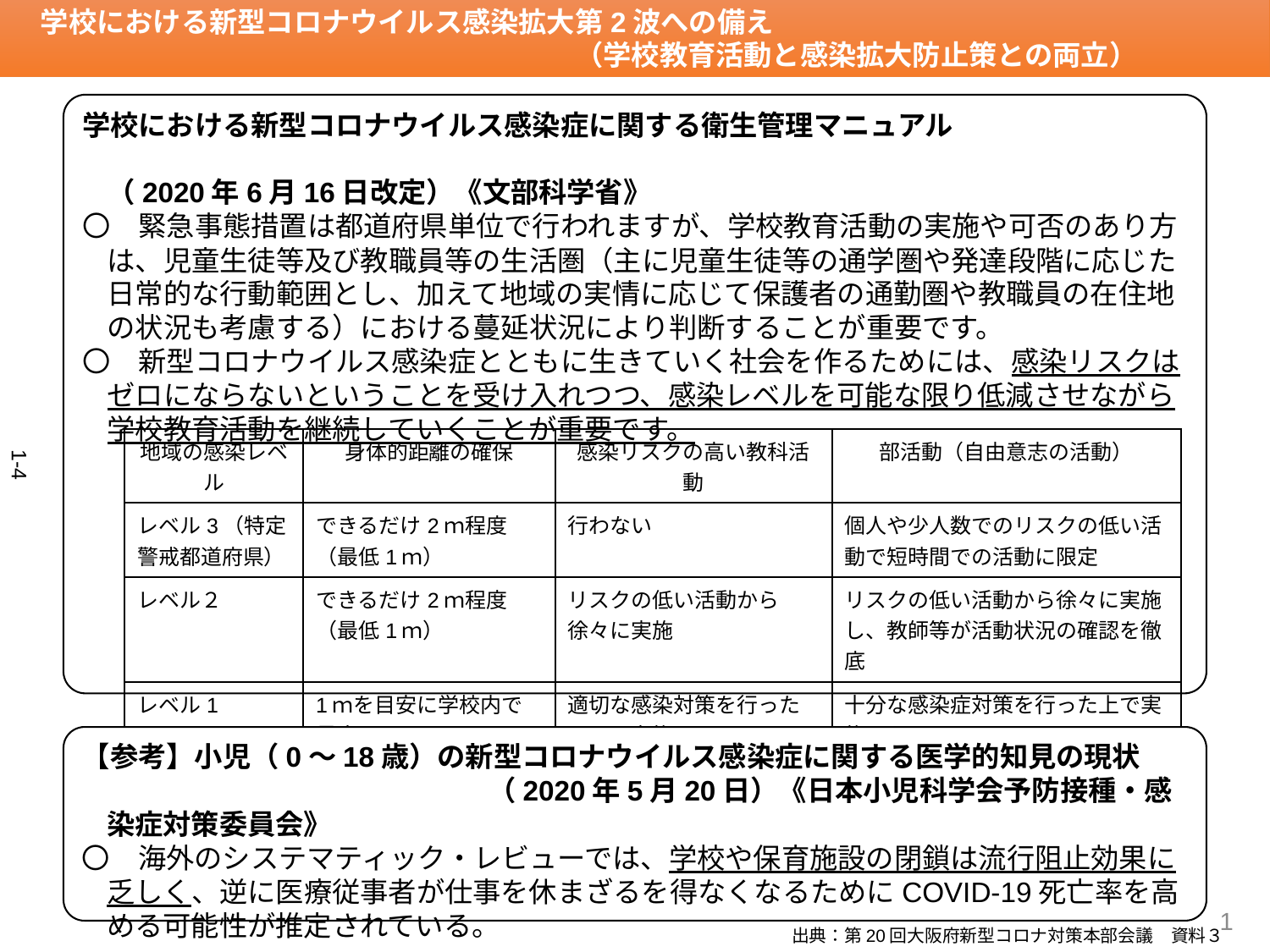

学校における新型コロナウイルス感染拡大第2波への備え
　　　　　　　　　　　　　　　　　　　　（学校教育活動と感染拡大防止策との両立）
学校における新型コロナウイルス感染症に関する衛生管理マニュアル
									（2020年6月16日改定）《文部科学省》
〇　緊急事態措置は都道府県単位で行われますが、学校教育活動の実施や可否のあり方は、児童生徒等及び教職員等の生活圏（主に児童生徒等の通学圏や発達段階に応じた日常的な行動範囲とし、加えて地域の実情に応じて保護者の通勤圏や教職員の在住地の状況も考慮する）における蔓延状況により判断することが重要です。
〇　新型コロナウイルス感染症とともに生きていく社会を作るためには、感染リスクはゼロにならないということを受け入れつつ、感染レベルを可能な限り低減させながら学校教育活動を継続していくことが重要です。

| 地域の感染レベル | 身体的距離の確保 | 感染リスクの高い教科活動 | 部活動（自由意志の活動） |
| --- | --- | --- | --- |
| レベル3（特定警戒都道府県） | できるだけ2ｍ程度（最低1ｍ） | 行わない | 個人や少人数でのリスクの低い活動で短時間での活動に限定 |
| レベル２ | できるだけ2ｍ程度（最低1ｍ） | リスクの低い活動から徐々に実施 | リスクの低い活動から徐々に実施し、教師等が活動状況の確認を徹底 |
| レベル1 | 1ｍを目安に学校内で最大限の間隔をとること | 適切な感染対策を行ったうえで実施 | 十分な感染症対策を行った上で実施 |
1-4
【参考】小児（0～18歳）の新型コロナウイルス感染症に関する医学的知見の現状
				（2020年5月20日）《日本小児科学会予防接種・感染症対策委員会》
〇　海外のシステマティック・レビューでは、学校や保育施設の閉鎖は流行阻止効果に乏しく、逆に医療従事者が仕事を休まざるを得なくなるためにCOVID-19死亡率を高める可能性が推定されている。

1
出典：第20回大阪府新型コロナ対策本部会議　資料３